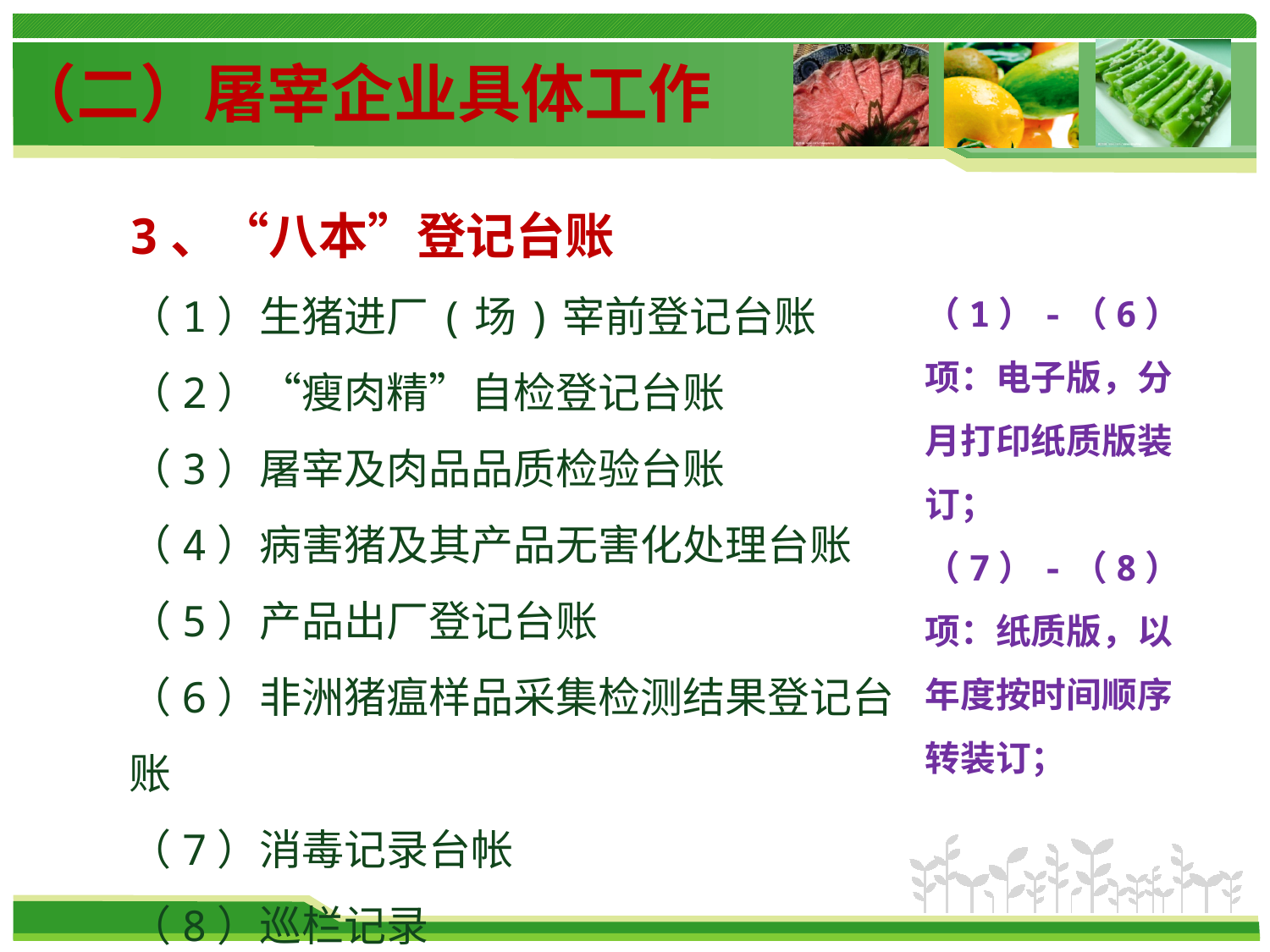

（二）屠宰企业具体工作
3、“八本”登记台账
（1）生猪进厂(场)宰前登记台账
（2）“瘦肉精”自检登记台账
（3）屠宰及肉品品质检验台账
（4）病害猪及其产品无害化处理台账
（5）产品出厂登记台账
（6）非洲猪瘟样品采集检测结果登记台账
（7）消毒记录台帐
（8）巡栏记录

（1）-（6）项：电子版，分月打印纸质版装订；
（7）-（8）项：纸质版，以年度按时间顺序转装订；